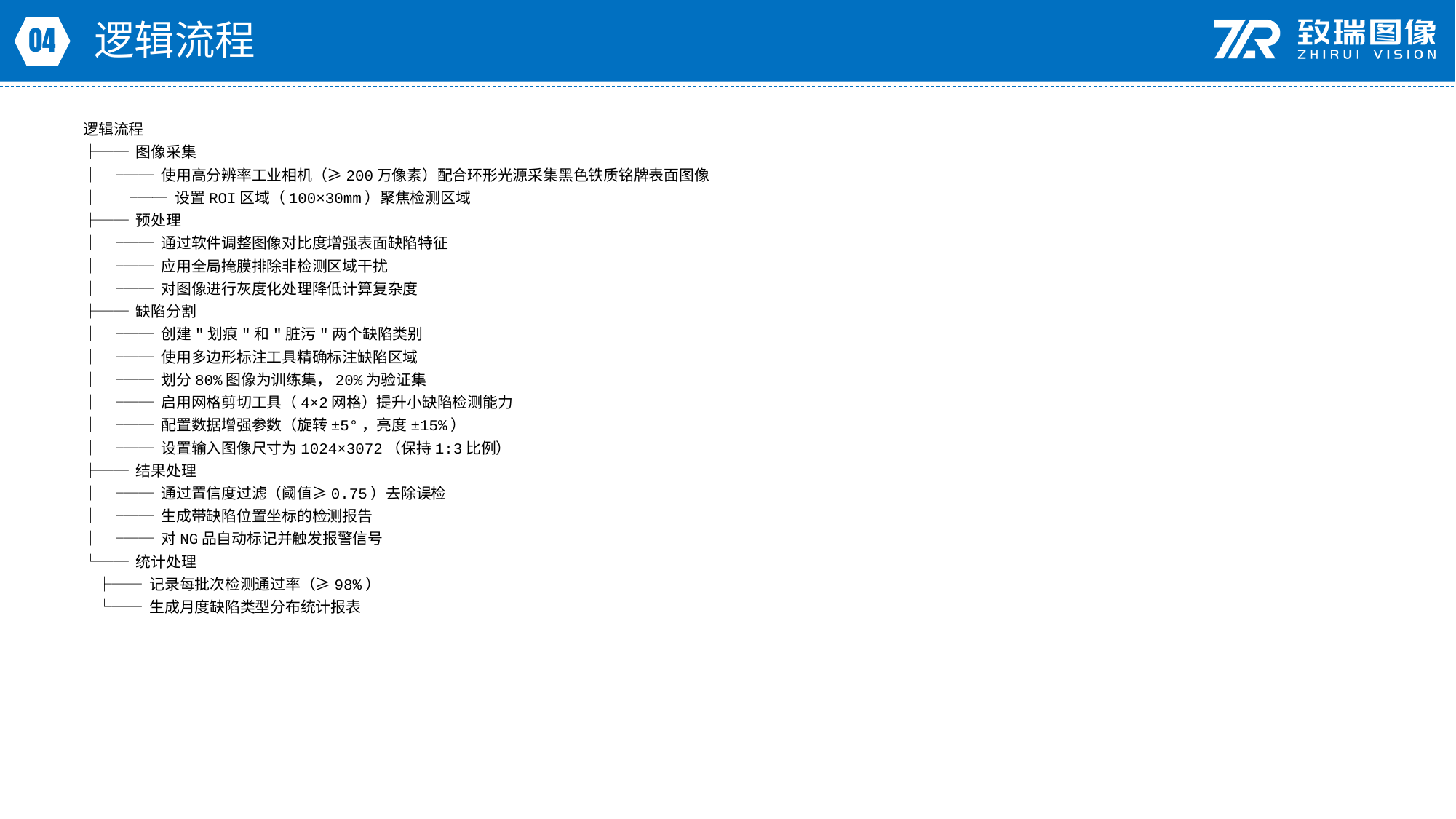

逻辑流程
04

逻辑流程
├── 图像采集
│   └── 使用高分辨率工业相机（≥200万像素）配合环形光源采集黑色铁质铭牌表面图像
│       └── 设置ROI区域（100×30mm）聚焦检测区域
├── 预处理
│   ├── 通过软件调整图像对比度增强表面缺陷特征
│   ├── 应用全局掩膜排除非检测区域干扰
│   └── 对图像进行灰度化处理降低计算复杂度
├── 缺陷分割
│   ├── 创建"划痕"和"脏污"两个缺陷类别
│   ├── 使用多边形标注工具精确标注缺陷区域
│   ├── 划分80%图像为训练集，20%为验证集
│   ├── 启用网格剪切工具（4×2网格）提升小缺陷检测能力
│   ├── 配置数据增强参数（旋转±5°，亮度±15%）
│   └── 设置输入图像尺寸为1024×3072（保持1:3比例）
├── 结果处理
│   ├── 通过置信度过滤（阈值≥0.75）去除误检
│   ├── 生成带缺陷位置坐标的检测报告
│   └── 对NG品自动标记并触发报警信号
└── 统计处理
    ├── 记录每批次检测通过率（≥98%）
    └── 生成月度缺陷类型分布统计报表